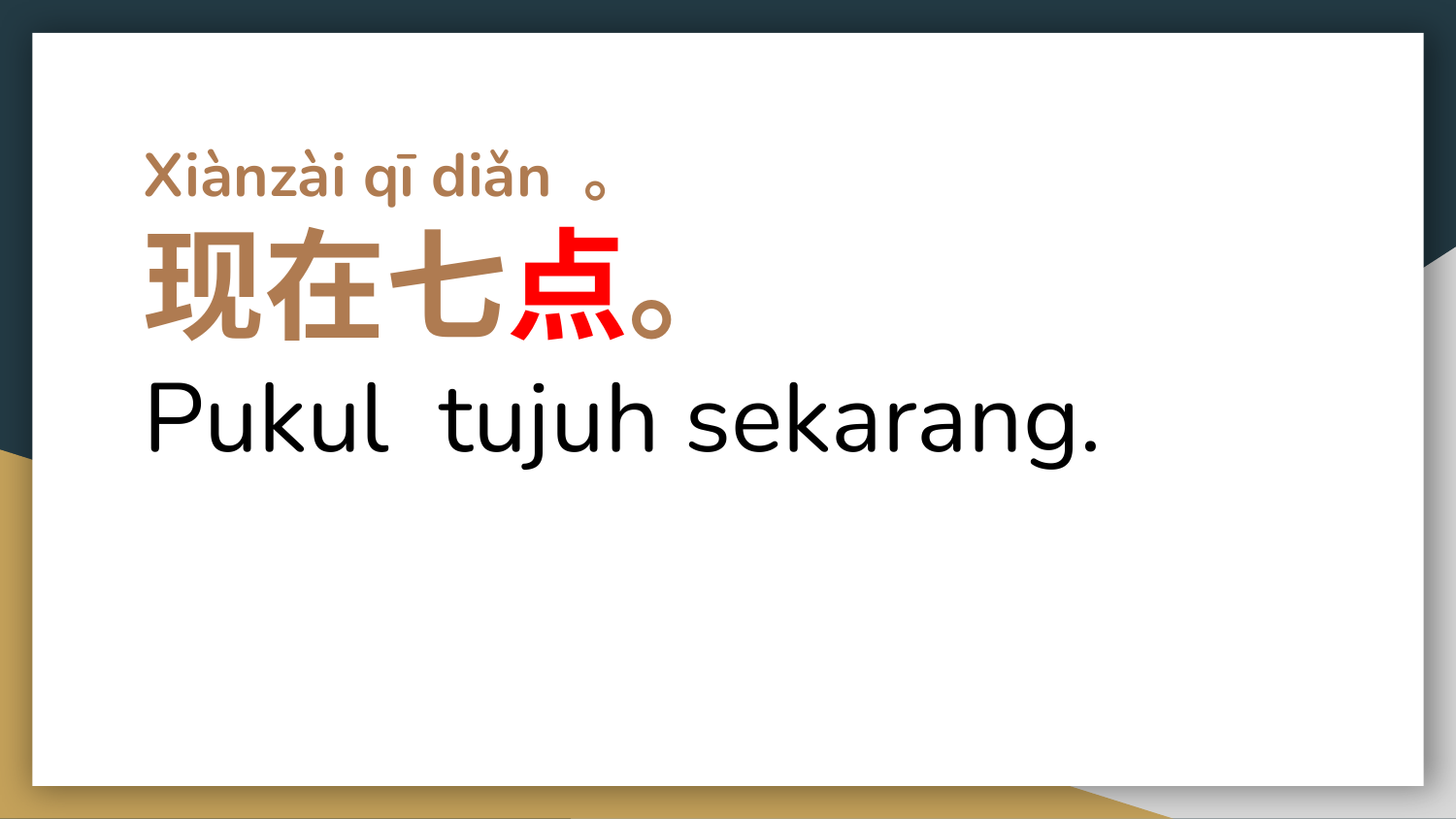

# Xiànzài qī diǎn 。
现在七点。
Pukul  tujuh sekarang.